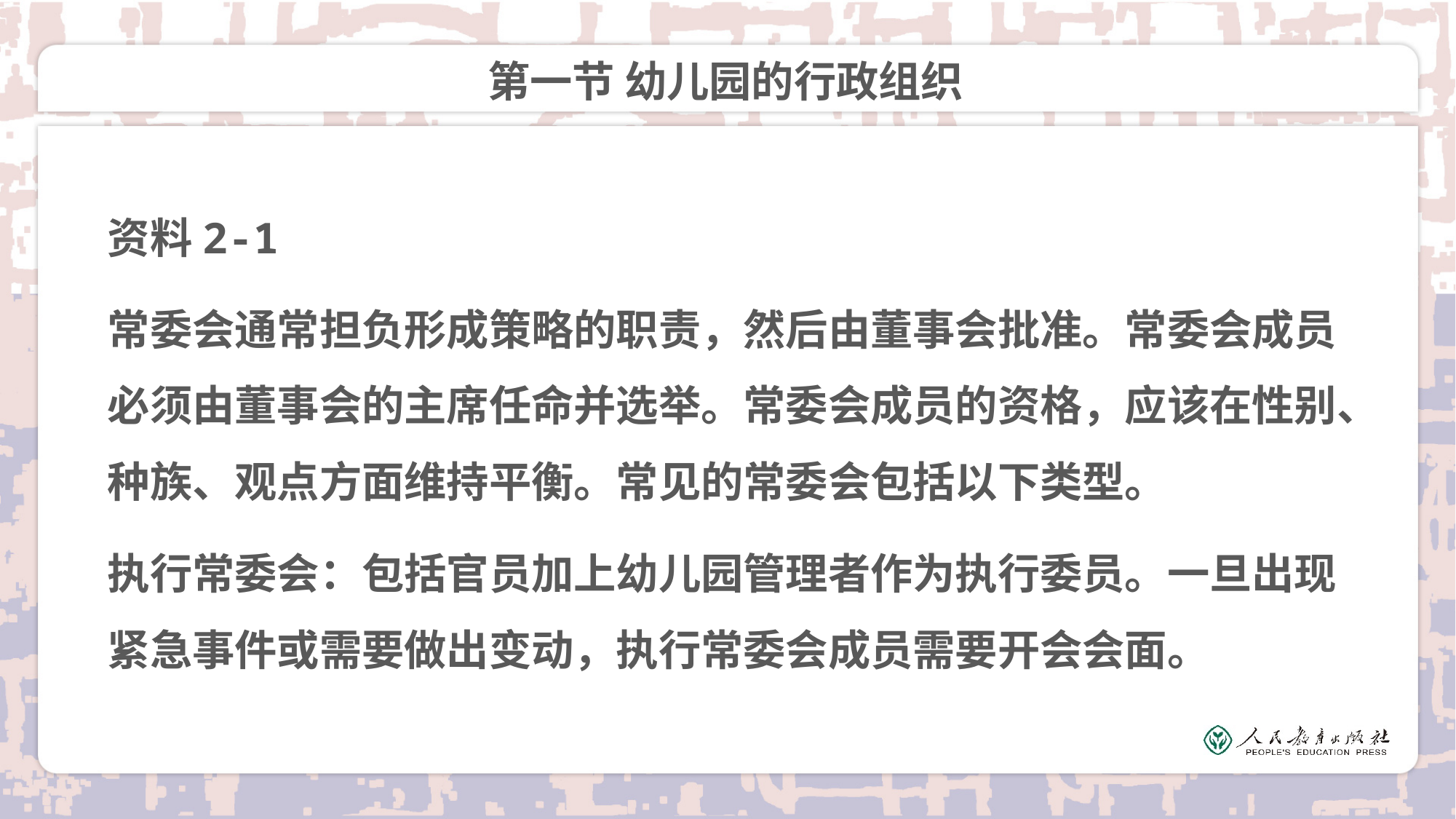

# 第一节 幼儿园的行政组织
资料2-1
常委会通常担负形成策略的职责，然后由董事会批准。常委会成员必须由董事会的主席任命并选举。常委会成员的资格，应该在性别、种族、观点方面维持平衡。常见的常委会包括以下类型。
执行常委会：包括官员加上幼儿园管理者作为执行委员。一旦出现紧急事件或需要做出变动，执行常委会成员需要开会会面。